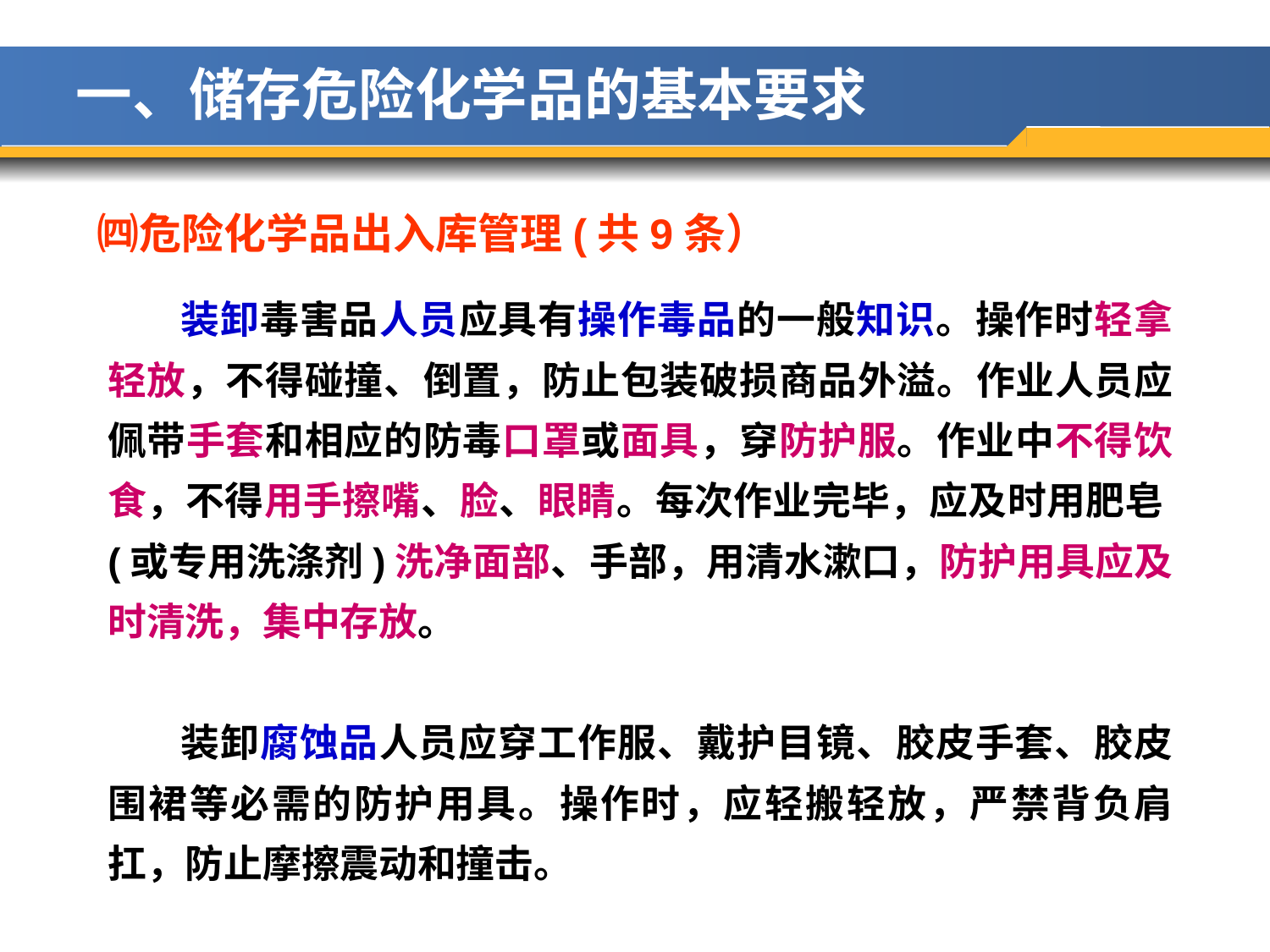

一、储存危险化学品的基本要求

㈣危险化学品出入库管理(共9条）

 装卸毒害品人员应具有操作毒品的一般知识。操作时轻拿轻放，不得碰撞、倒置，防止包装破损商品外溢。作业人员应佩带手套和相应的防毒口罩或面具，穿防护服。作业中不得饮食，不得用手擦嘴、脸、眼睛。每次作业完毕，应及时用肥皂(或专用洗涤剂)洗净面部、手部，用清水漱口，防护用具应及时清洗，集中存放。

 装卸腐蚀品人员应穿工作服、戴护目镜、胶皮手套、胶皮围裙等必需的防护用具。操作时，应轻搬轻放，严禁背负肩扛，防止摩擦震动和撞击。